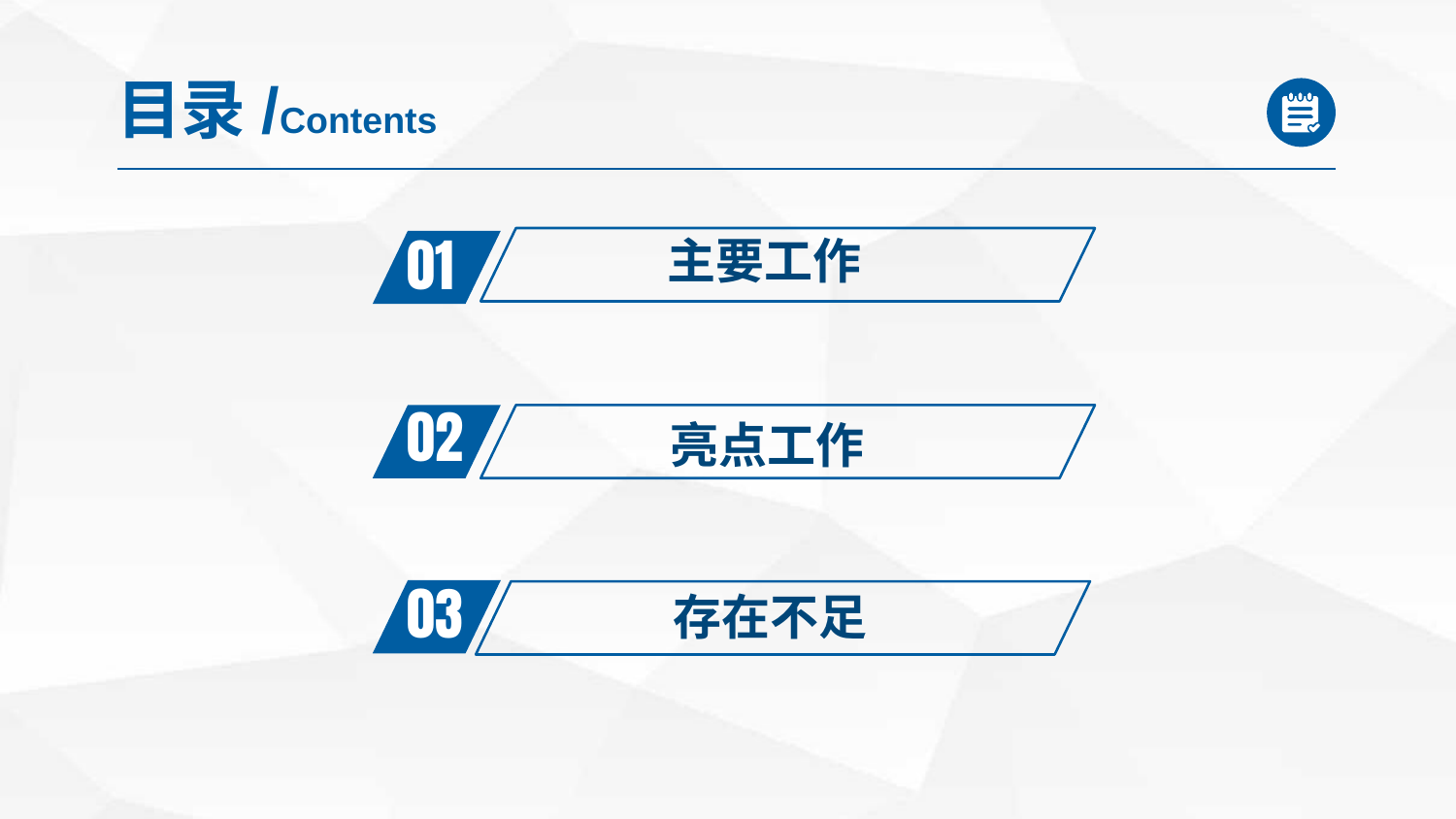

目录/Contents

主要工作

01

02

亮点工作
03

存在不足